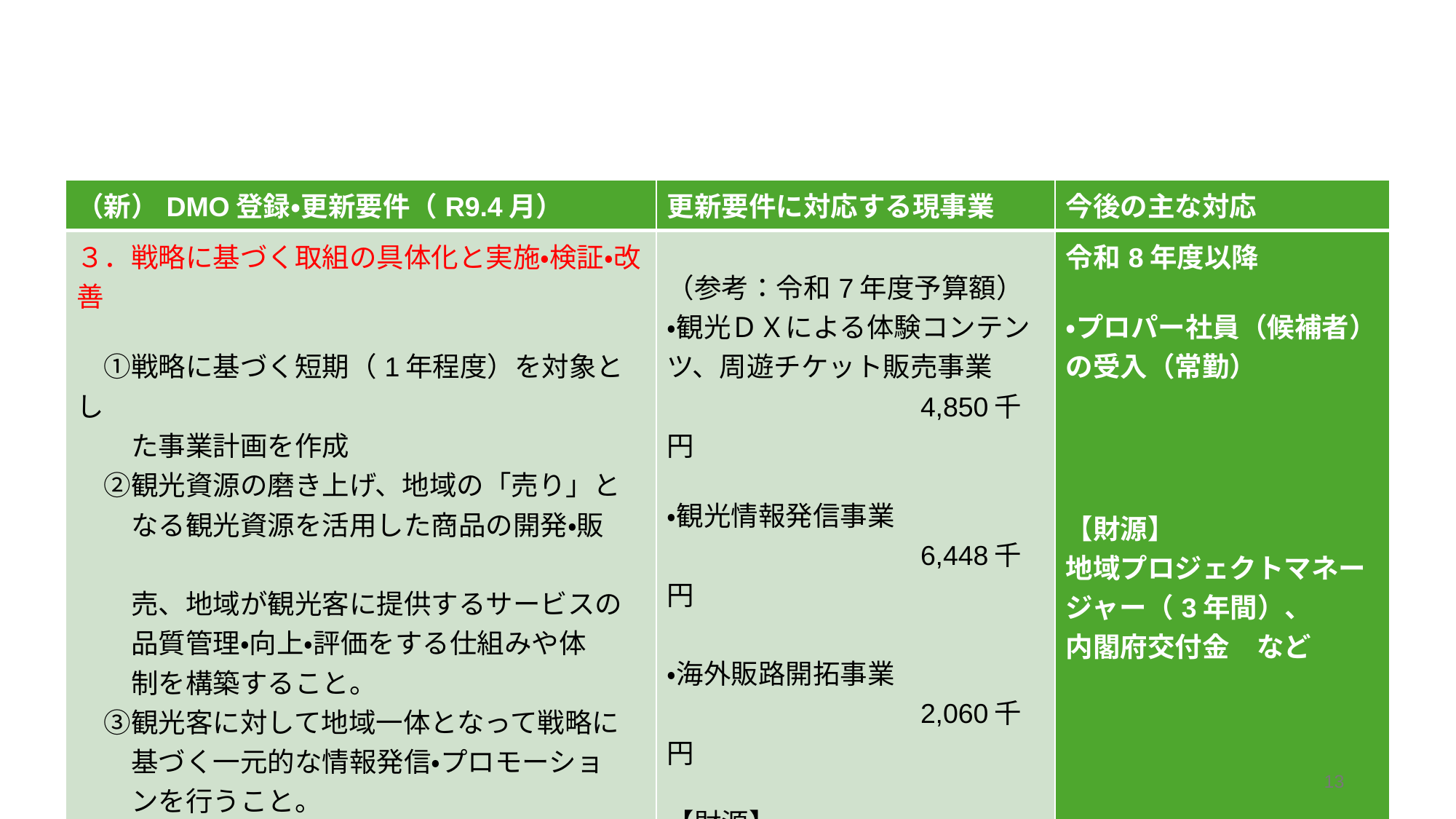

#
| （新）DMO登録・更新要件（R9.4月） | 更新要件に対応する現事業 | 今後の主な対応 |
| --- | --- | --- |
| ３．戦略に基づく取組の具体化と実施・検証・改善 　①戦略に基づく短期（1年程度）を対象とし 　　た事業計画を作成 　②観光資源の磨き上げ、地域の「売り」と 　　なる観光資源を活用した商品の開発・販　　 　　売、地域が観光客に提供するサービスの 　　品質管理・向上・評価をする仕組みや体 　　制を構築すること。 　③観光客に対して地域一体となって戦略に 　　基づく一元的な情報発信・プロモーショ 　　ンを行うこと。 | （参考：令和7年度予算額） ・観光ＤＸによる体験コンテンツ、周遊チケット販売事業 　　　　　　　　　4,850千円 ・観光情報発信事業 　　　　　　　　　6,448千円 　 ・海外販路開拓事業 　　　　　　　　　2,060千円 【財源】 新しい地方経済・生活環境創生交付金（令和8年度まで） | 令和8年度以降 ・プロパー社員（候補者）の受入（常勤） 【財源】 地域プロジェクトマネージャー（3年間）、 内閣府交付金　など |
13